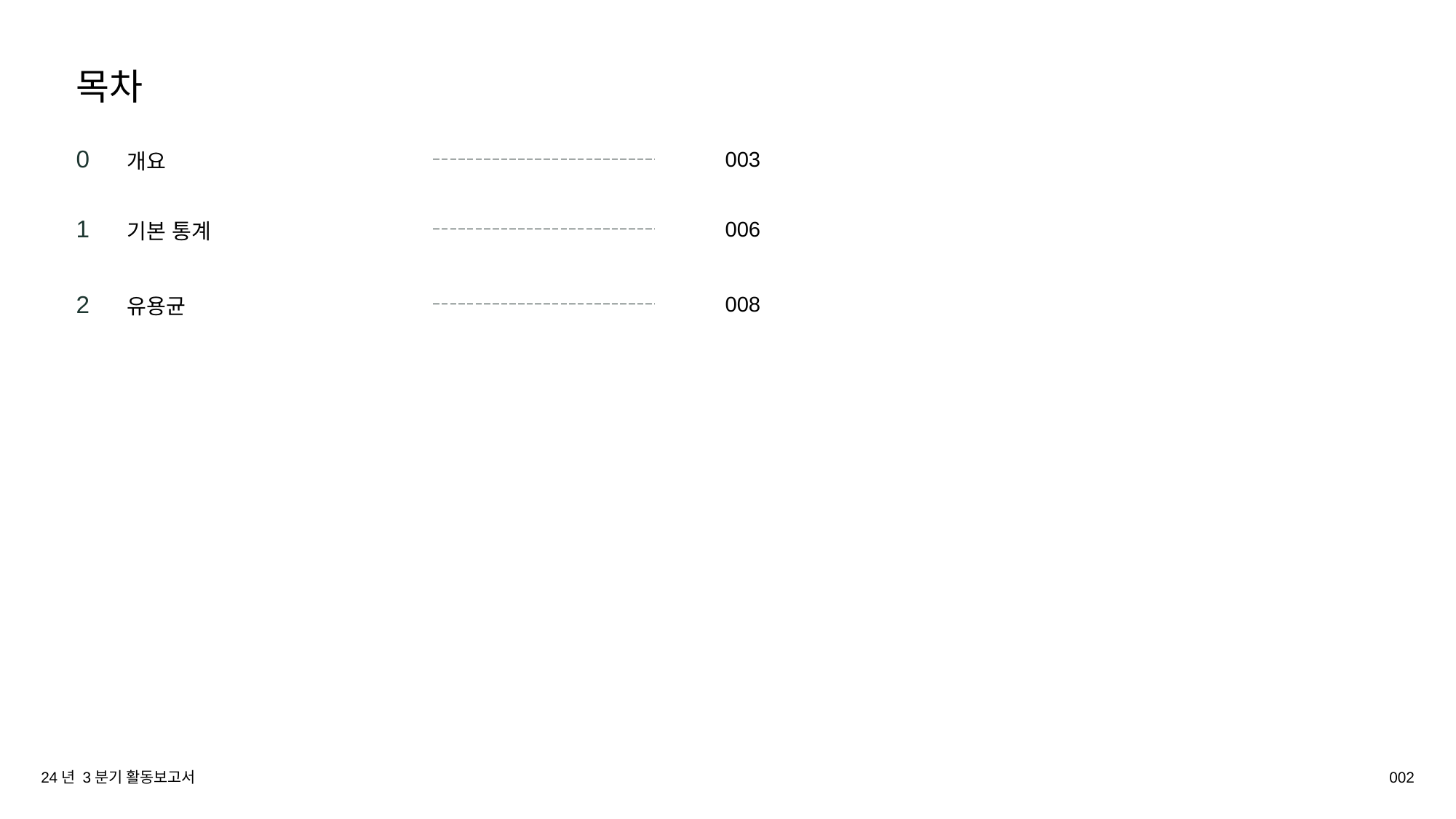

목차
0
003
개요
1
006
기본 통계
2
008
유용균
24년 3분기 활동보고서
002